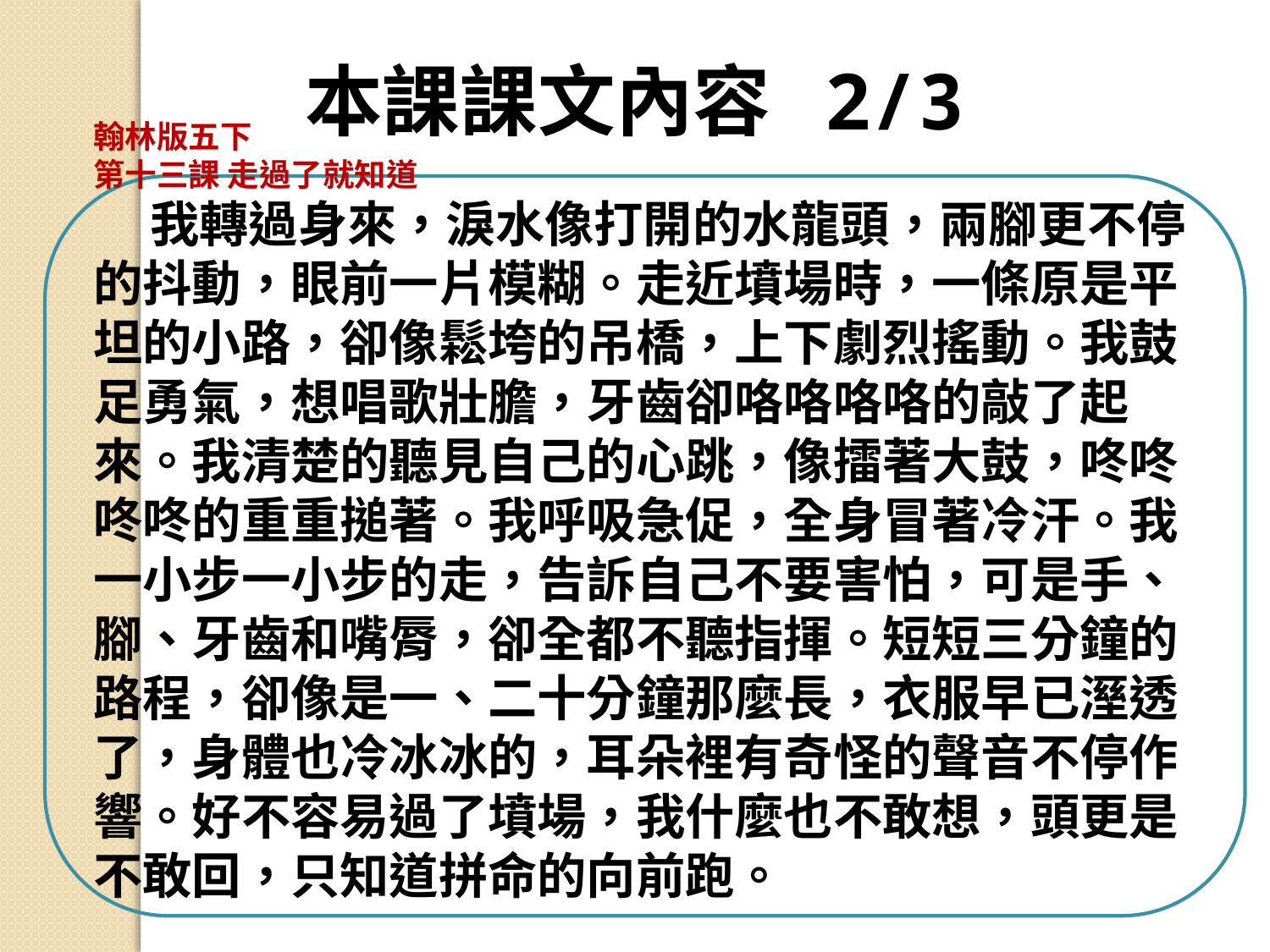

本課課文內容  2/3
翰林版五下
第十三課 走過了就知道
    我轉過身來，淚水像打開的水龍頭，兩腳更不停的抖動，眼前一片模糊。走近墳場時，一條原是平坦的小路，卻像鬆垮的吊橋，上下劇烈搖動。我鼓足勇氣，想唱歌壯膽，牙齒卻咯咯咯咯的敲了起來。我清楚的聽見自己的心跳，像擂著大鼓，咚咚咚咚的重重搥著。我呼吸急促，全身冒著冷汗。我一小步一小步的走，告訴自己不要害怕，可是手、腳、牙齒和嘴脣，卻全都不聽指揮。短短三分鐘的路程，卻像是一、二十分鐘那麼長，衣服早已溼透了，身體也冷冰冰的，耳朵裡有奇怪的聲音不停作響。好不容易過了墳場，我什麼也不敢想，頭更是不敢回，只知道拼命的向前跑。